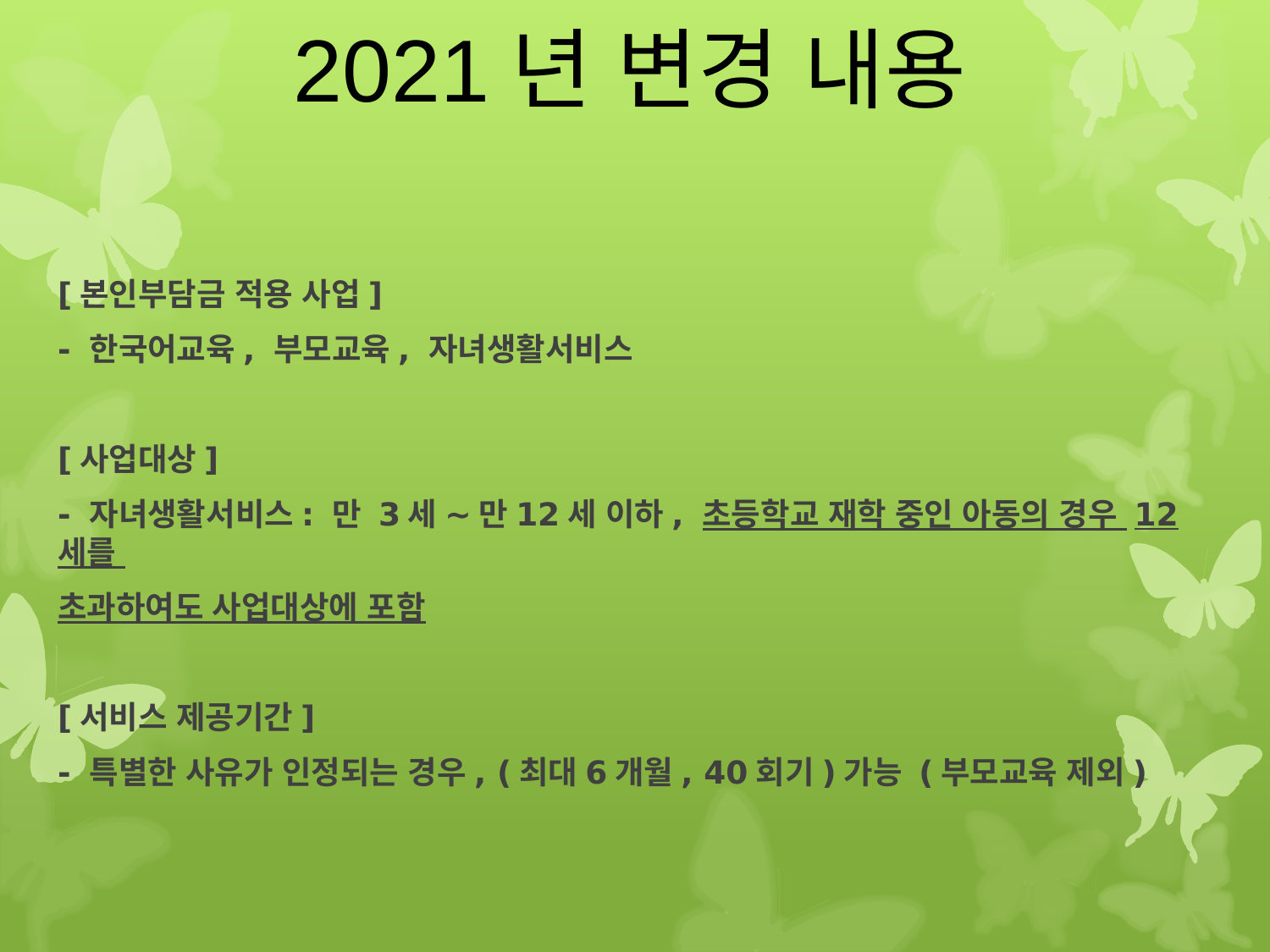

# 2021년 변경 내용
[본인부담금 적용 사업]
- 한국어교육, 부모교육, 자녀생활서비스

[사업대상]
- 자녀생활서비스: 만 3세~만12세 이하, 초등학교 재학 중인 아동의 경우 12세를
초과하여도 사업대상에 포함

[서비스 제공기간]
- 특별한 사유가 인정되는 경우, (최대6개월, 40회기)가능 (부모교육 제외)